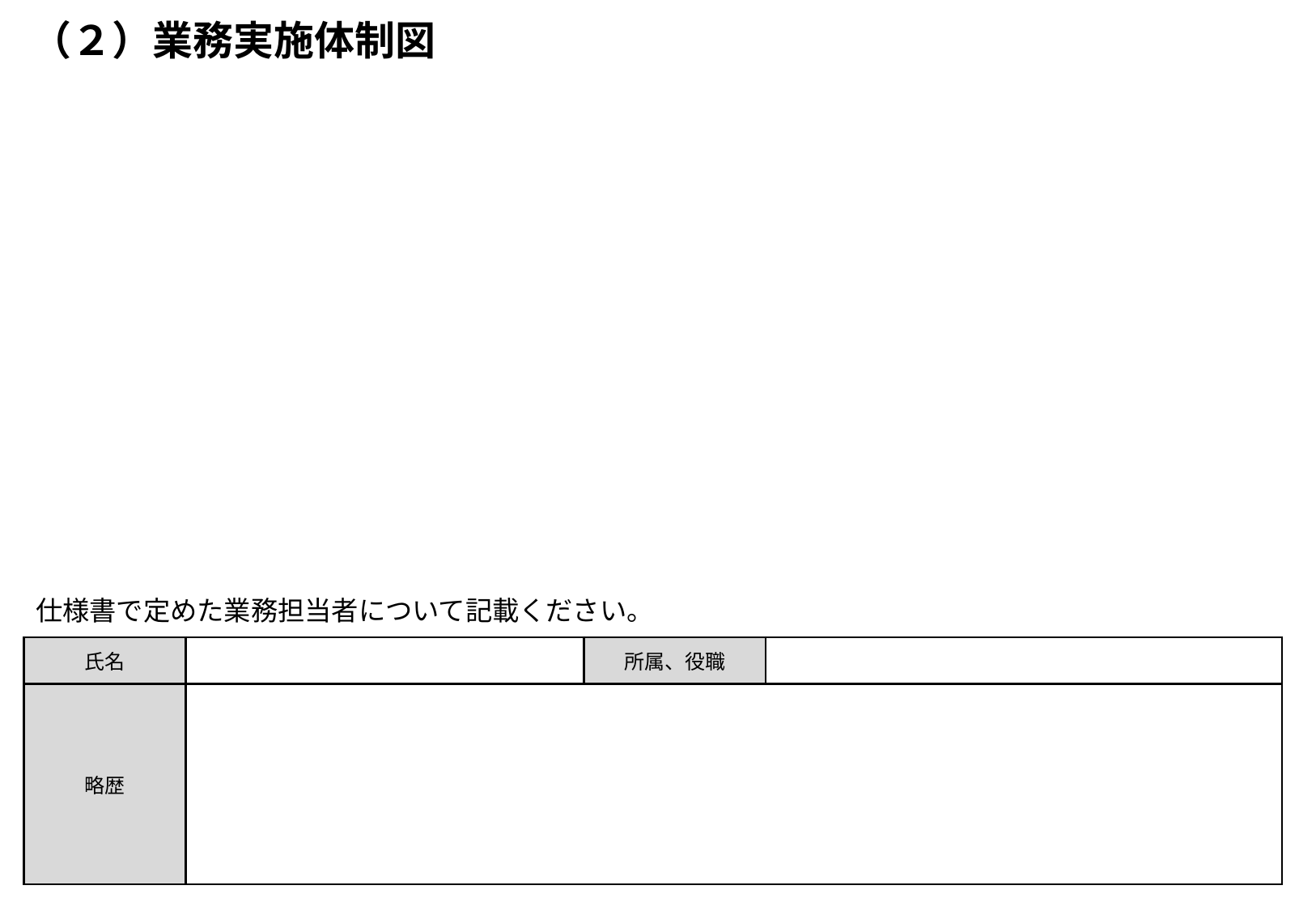

（２）業務実施体制図
#
仕様書で定めた業務担当者について記載ください。
| 氏名 |  | 所属、役職 |  |
| --- | --- | --- | --- |
| 略歴 |  |  |  |